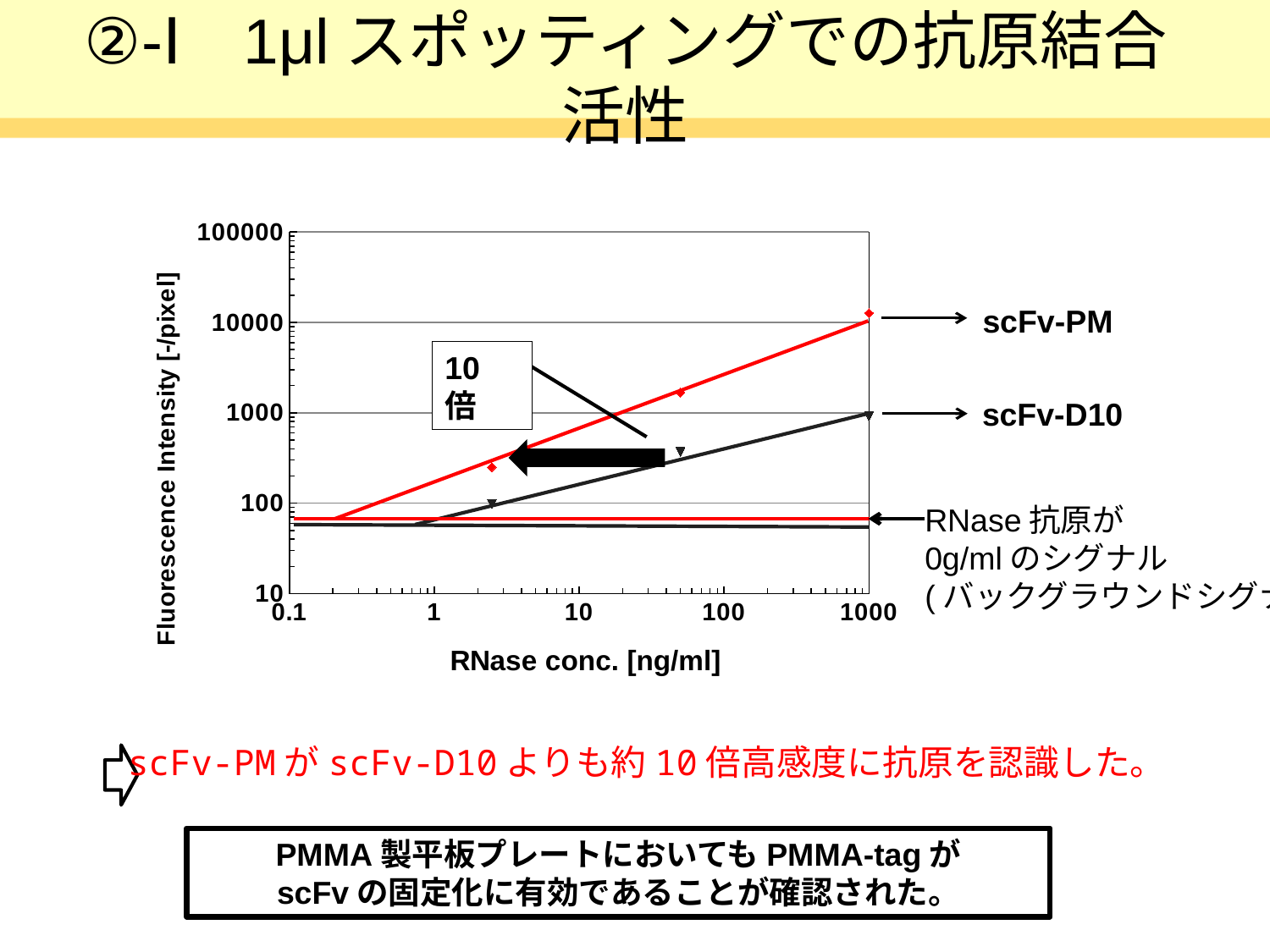

# ②-Ⅰ 1μlスポッティングでの抗原結合活性

### Chart

| Category |  |  |
|---|---|---|

scFv-PM
10倍

scFv-D10
RNase抗原が
0g/mlのシグナル
(バックグラウンドシグナル)

scFv-PMがscFv-D10よりも約10倍高感度に抗原を認識した。

PMMA製平板プレートにおいてもPMMA-tagが
scFvの固定化に有効であることが確認された。